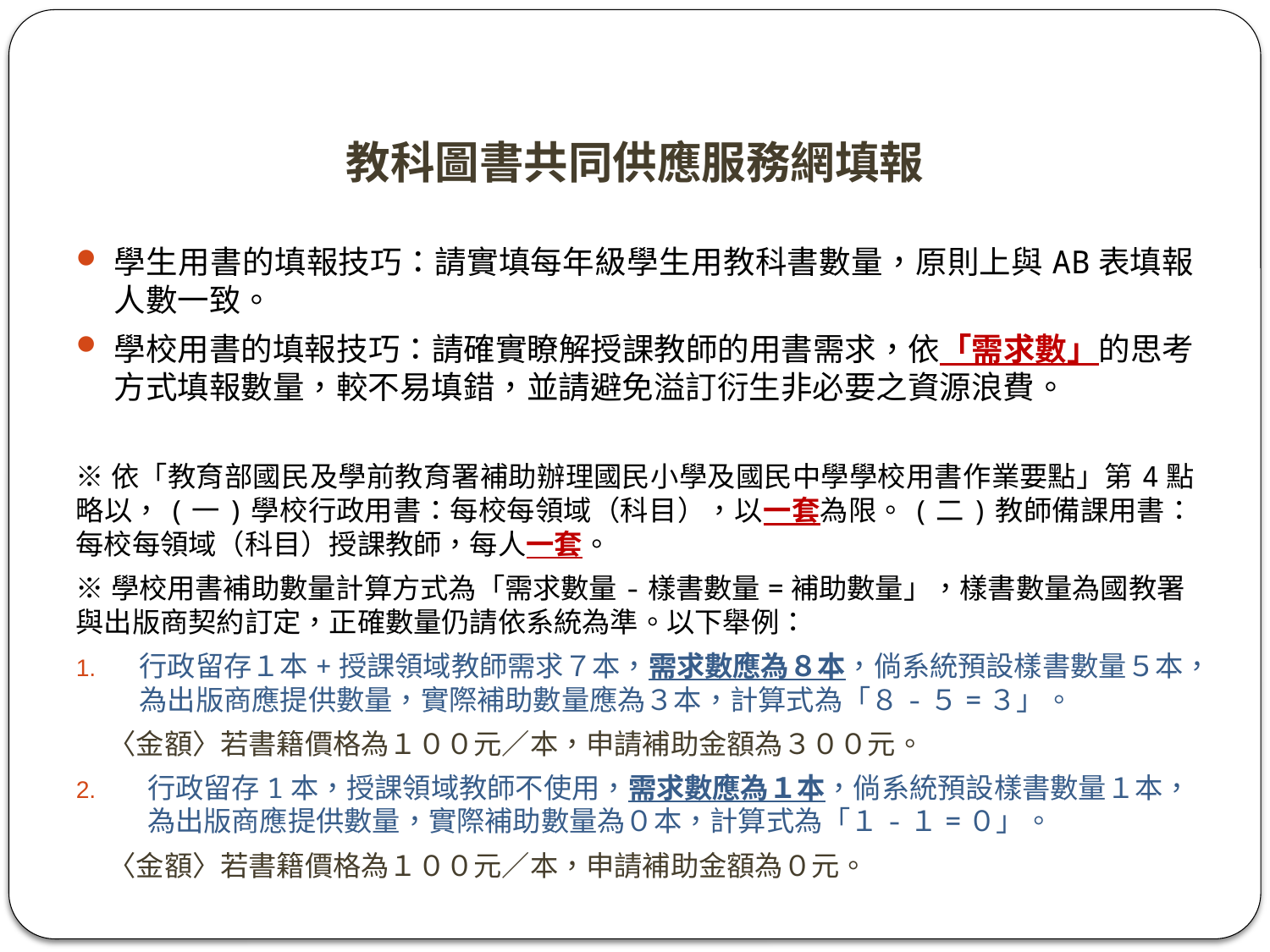

教科圖書共同供應服務網填報
學生用書的填報技巧：請實填每年級學生用教科書數量，原則上與AB表填報人數一致。
學校用書的填報技巧：請確實瞭解授課教師的用書需求，依「需求數」的思考方式填報數量，較不易填錯，並請避免溢訂衍生非必要之資源浪費。

※依「教育部國民及學前教育署補助辦理國民小學及國民中學學校用書作業要點」第4點略以，(一)學校行政用書：每校每領域（科目），以一套為限。(二)教師備課用書：每校每領域（科目）授課教師，每人一套。
※學校用書補助數量計算方式為「需求數量-樣書數量=補助數量」，樣書數量為國教署與出版商契約訂定，正確數量仍請依系統為準。以下舉例：
行政留存１本+授課領域教師需求７本，需求數應為８本，倘系統預設樣書數量５本，為出版商應提供數量，實際補助數量應為３本，計算式為「８-５=３」。
    〈金額〉若書籍價格為１００元／本，申請補助金額為３００元。
行政留存1本，授課領域教師不使用，需求數應為１本，倘系統預設樣書數量１本，為出版商應提供數量，實際補助數量為０本，計算式為「１-１=０」。
    〈金額〉若書籍價格為１００元／本，申請補助金額為０元。